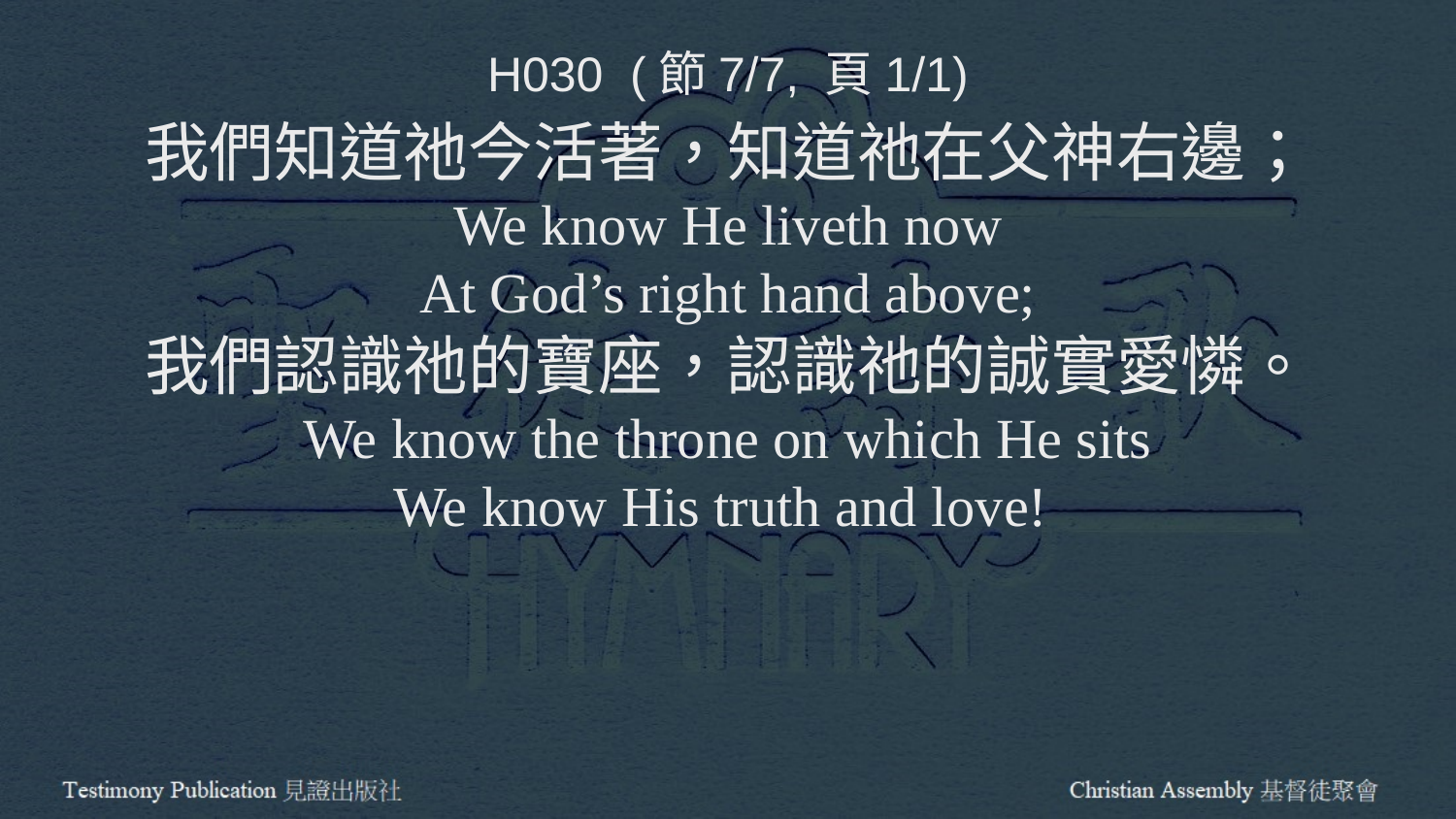

H030  (節7/7, 頁1/1)
我們知道祂今活著，知道祂在父神右邊；
We know He liveth now
At God’s right hand above;
我們認識祂的寶座，認識祂的誠實愛憐。
We know the throne on which He sits
We know His truth and love!